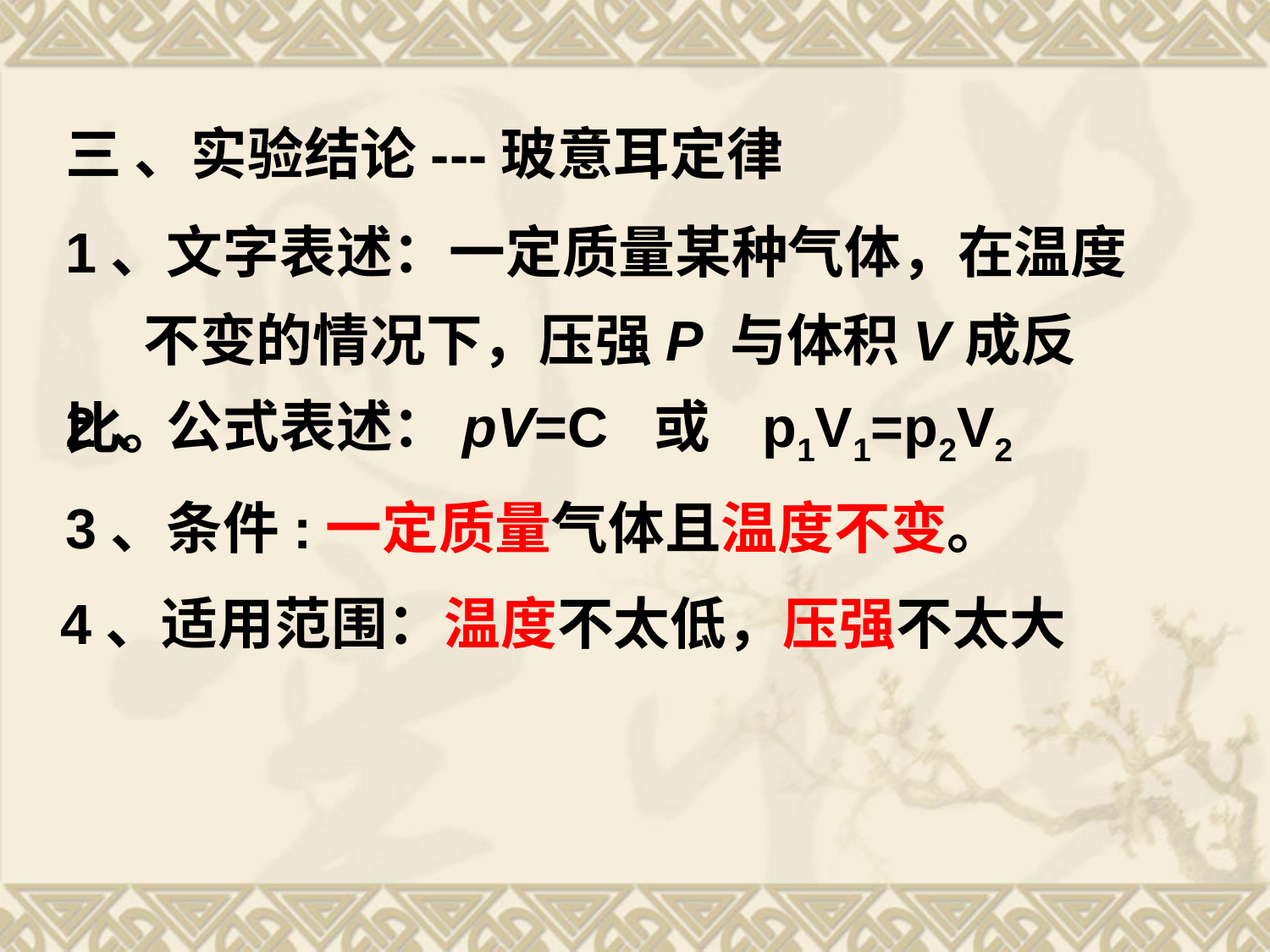

三 、实验结论---玻意耳定律
1、文字表述：一定质量某种气体，在温度
     不变的情况下，压强P 与体积V成反比。
2、公式表述：pV=C  或   p1V1=p2V2
3、条件:一定质量气体且温度不变。
4、适用范围：温度不太低，压强不太大